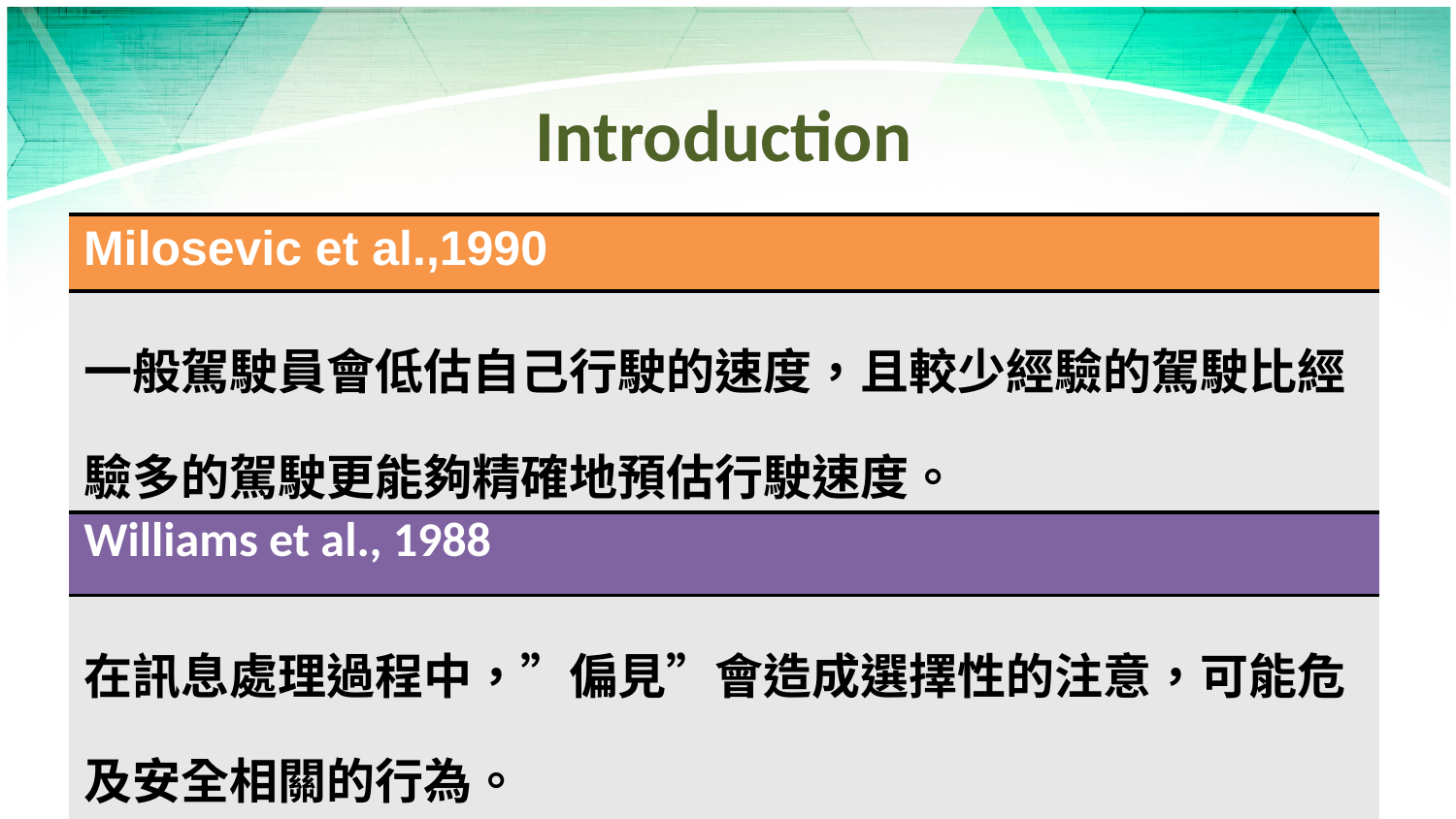

Introduction
| Milosevic et al.,1990 |
| --- |
| 一般駕駛員會低估自己行駛的速度，且較少經驗的駕駛比經驗多的駕駛更能夠精確地預估行駛速度。 |
| Williams et al., 1988 |
| --- |
| 在訊息處理過程中，”偏見”會造成選擇性的注意，可能危及安全相關的行為。 |